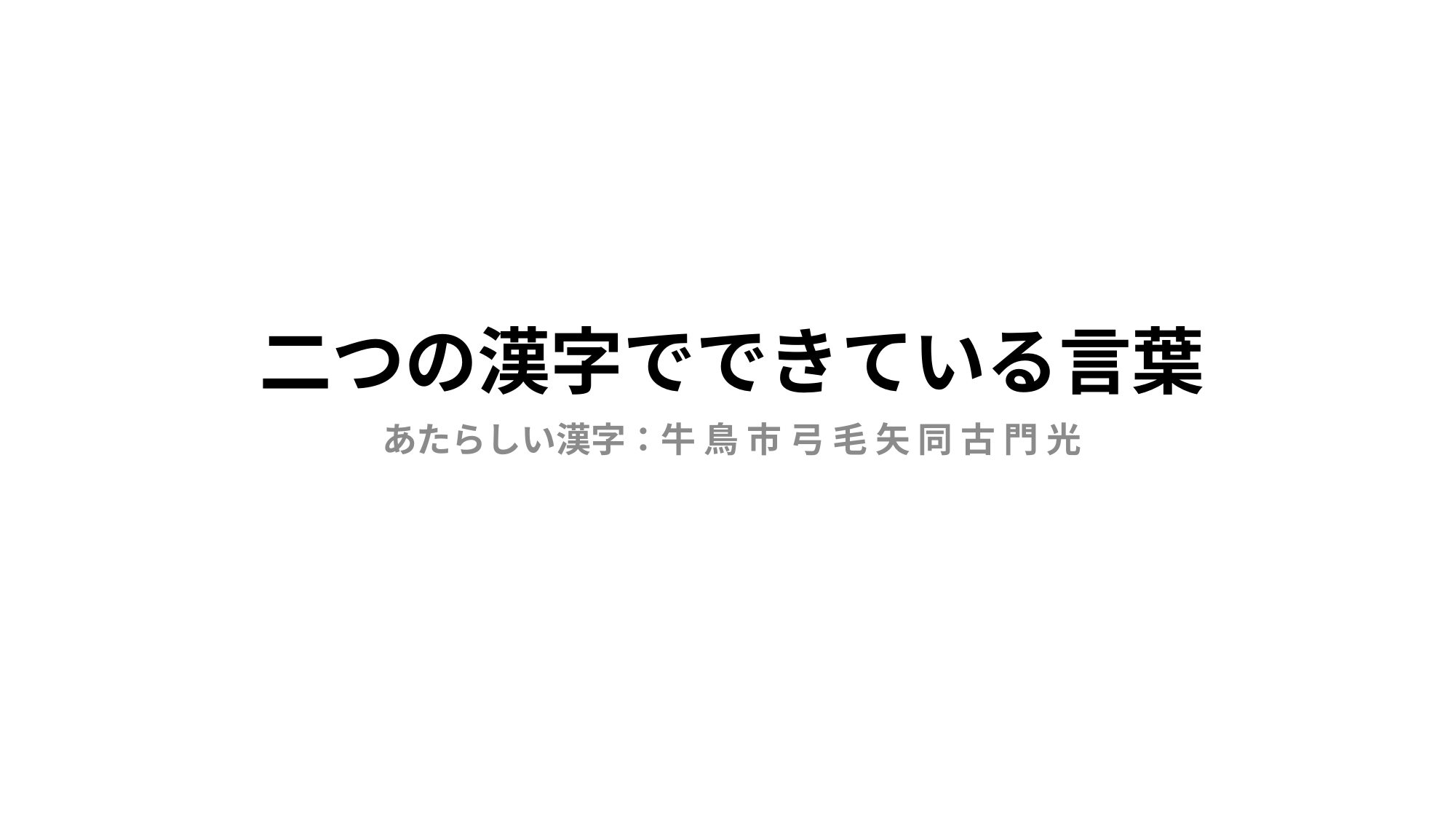

# 二つの漢字でできている言葉
あたらしい漢字：牛 鳥 市 弓 毛 矢 同 古 門 光